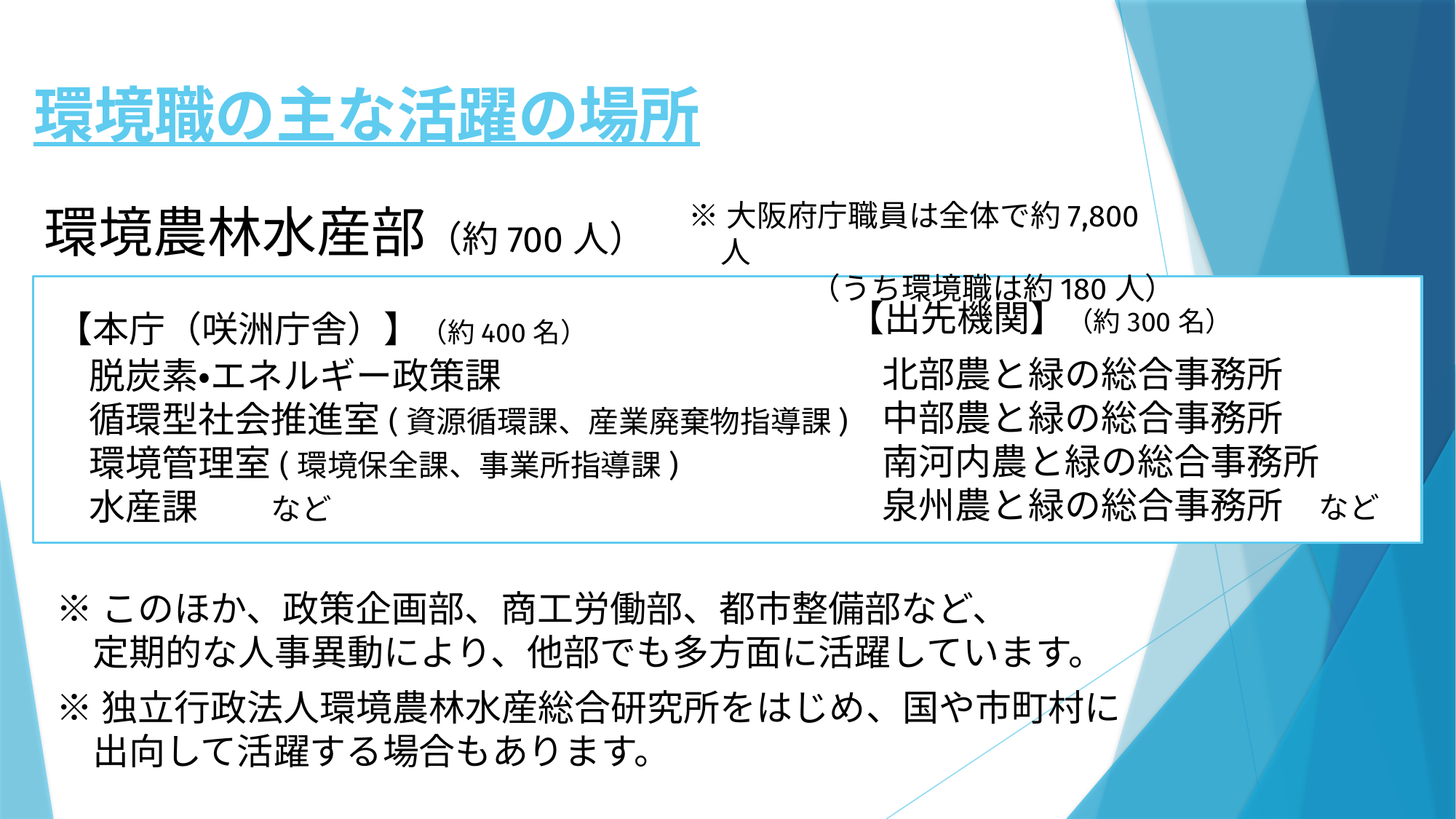

環境職の主な活躍の場所
※大阪府庁職員は全体で約7,800人
　　　　（うち環境職は約180人）
環境農林水産部（約700人）

【出先機関】（約300名）
【本庁（咲洲庁舎）】（約400名）
北部農と緑の総合事務所
中部農と緑の総合事務所
南河内農と緑の総合事務所
泉州農と緑の総合事務所　など
脱炭素・エネルギー政策課
循環型社会推進室(資源循環課、産業廃棄物指導課)
環境管理室(環境保全課、事業所指導課)
水産課　　など
※このほか、政策企画部、商工労働部、都市整備部など、
　定期的な人事異動により、他部でも多方面に活躍しています。
※独立行政法人環境農林水産総合研究所をはじめ、国や市町村に
　出向して活躍する場合もあります。